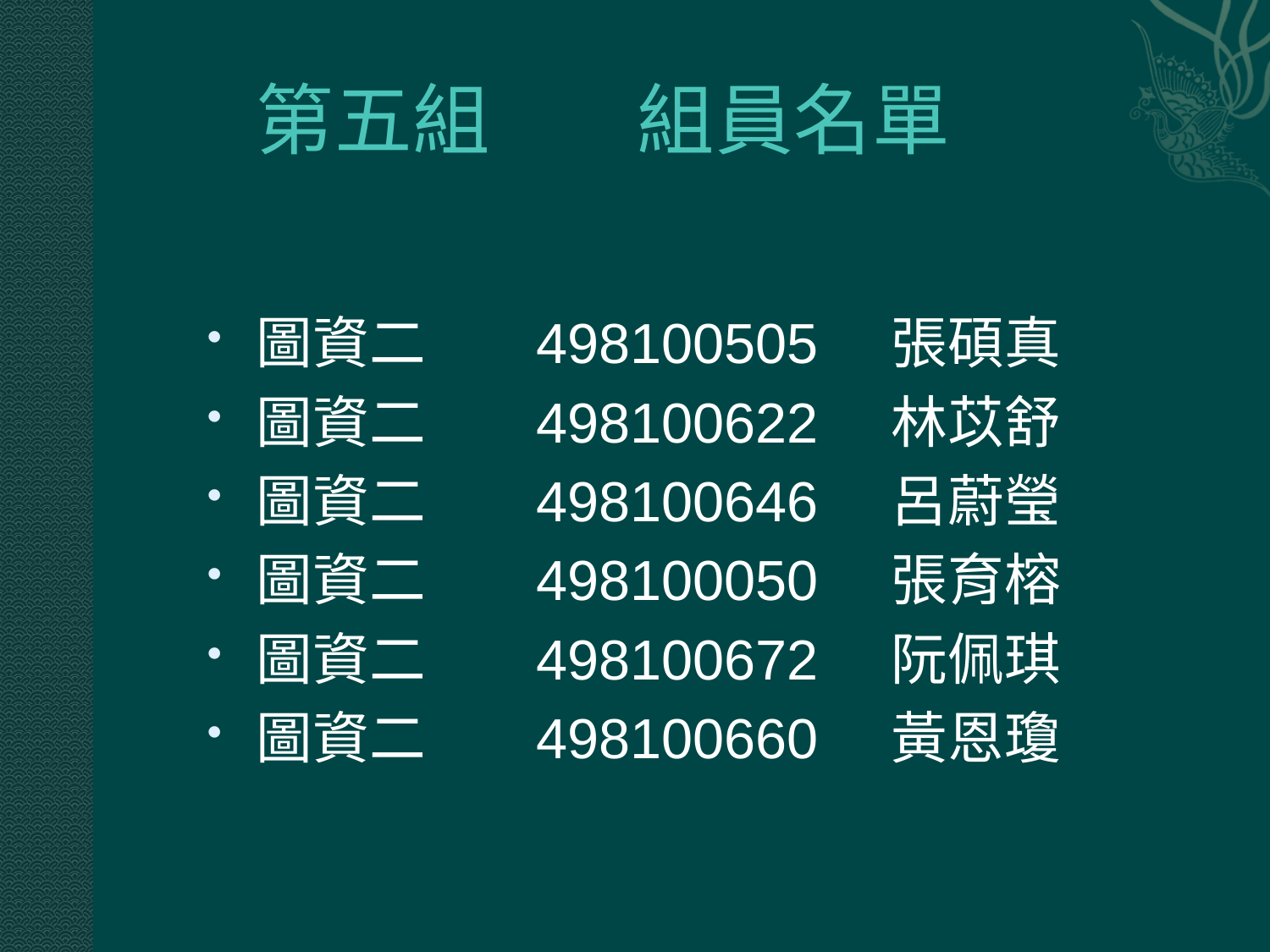

# 第五組 	組員名單

圖資二	 498100505	張碩真
圖資二	 498100622 	林苡舒
圖資二	 498100646	呂蔚瑩
圖資二	 498100050	張育榕
圖資二	 498100672	阮佩琪
圖資二 	 498100660	黃恩瓊